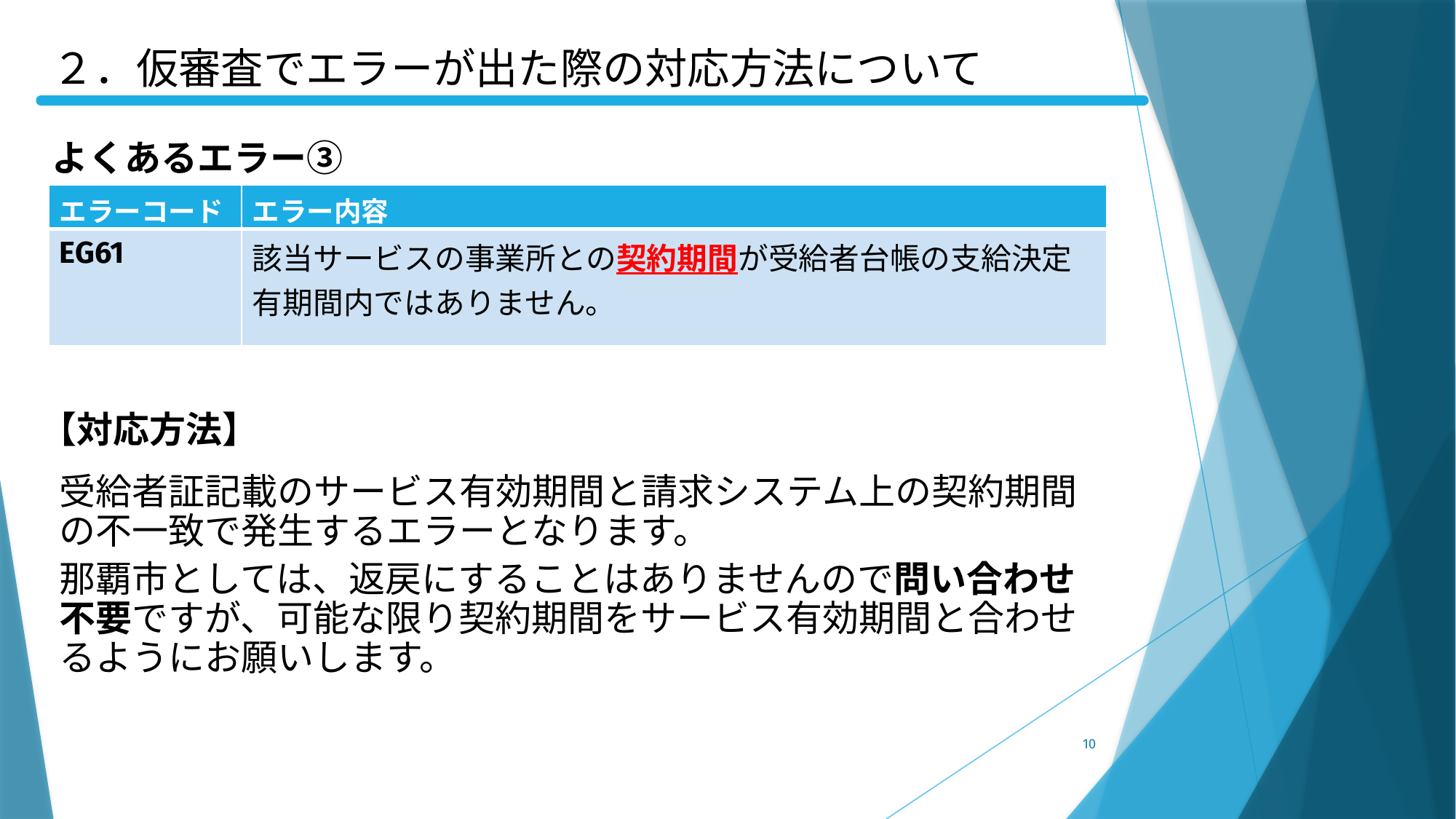

２．仮審査でエラーが出た際の対応方法について
よくあるエラー③
| エラーコード | エラー内容 |
| --- | --- |
| EG61 | 該当サービスの事業所との契約期間が受給者台帳の支給決定有期間内ではありません。 |
【対応方法】
受給者証記載のサービス有効期間と請求システム上の契約期間の不一致で発生するエラーとなります。
那覇市としては、返戻にすることはありませんので問い合わせ不要ですが、可能な限り契約期間をサービス有効期間と合わせるようにお願いします。
10